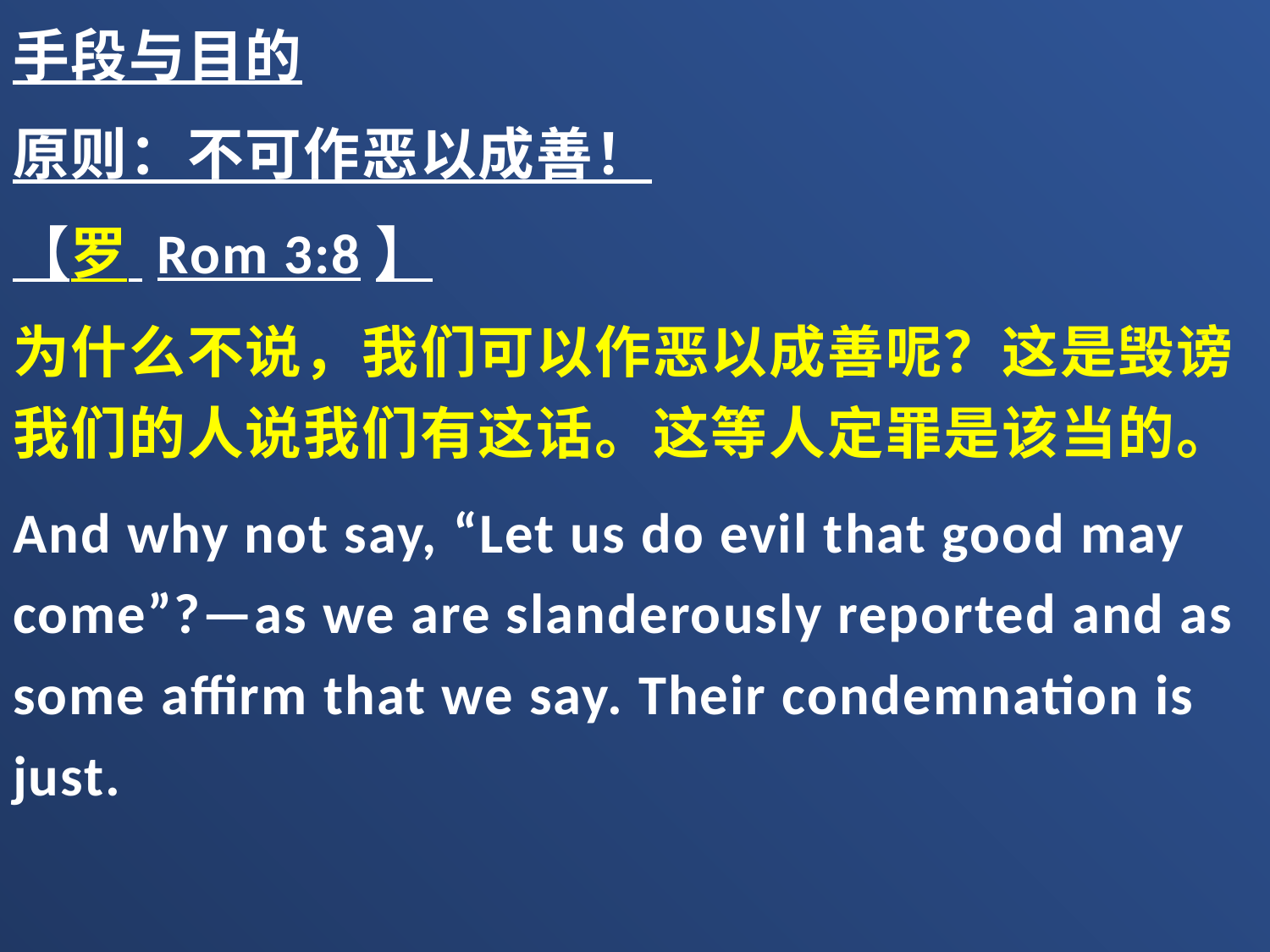

手段与目的
原则：不可作恶以成善！
【罗 Rom 3:8】
为什么不说，我们可以作恶以成善呢？这是毁谤我们的人说我们有这话。这等人定罪是该当的。
And why not say, “Let us do evil that good may come”?—as we are slanderously reported and as some affirm that we say. Their condemnation is just.